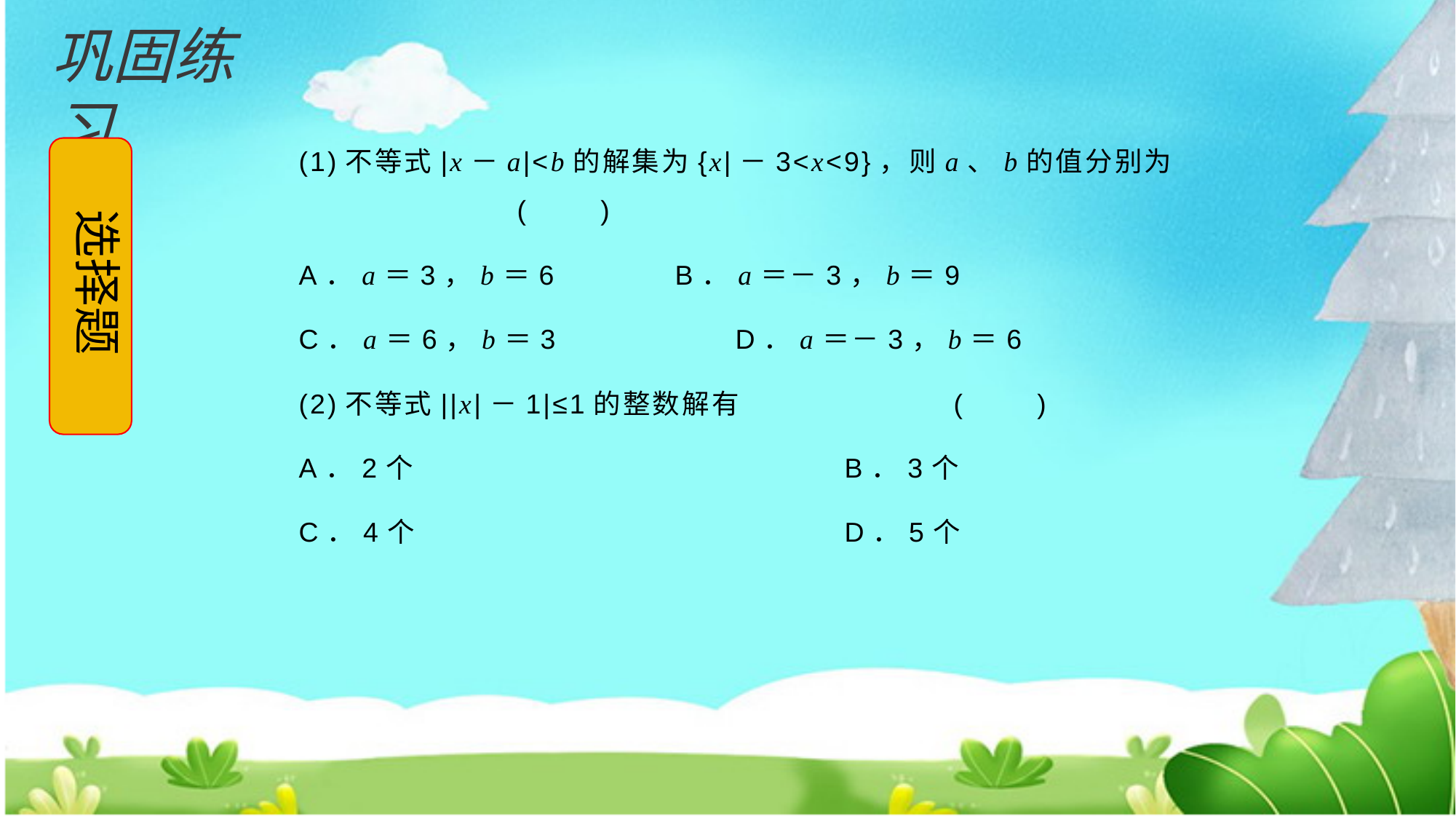

巩固练习
(1)不等式|x－a|<b的解集为{x|－3<x<9}，则a、b的值分别为		(　　)
A．a＝3，b＝6　　　  B．a＝－3，b＝9
C．a＝6，b＝3  		D．a＝－3，b＝6
(2)不等式||x|－1|≤1的整数解有		(　　)
A．2个  				B．3个
C．4个  				D．5个
选择题